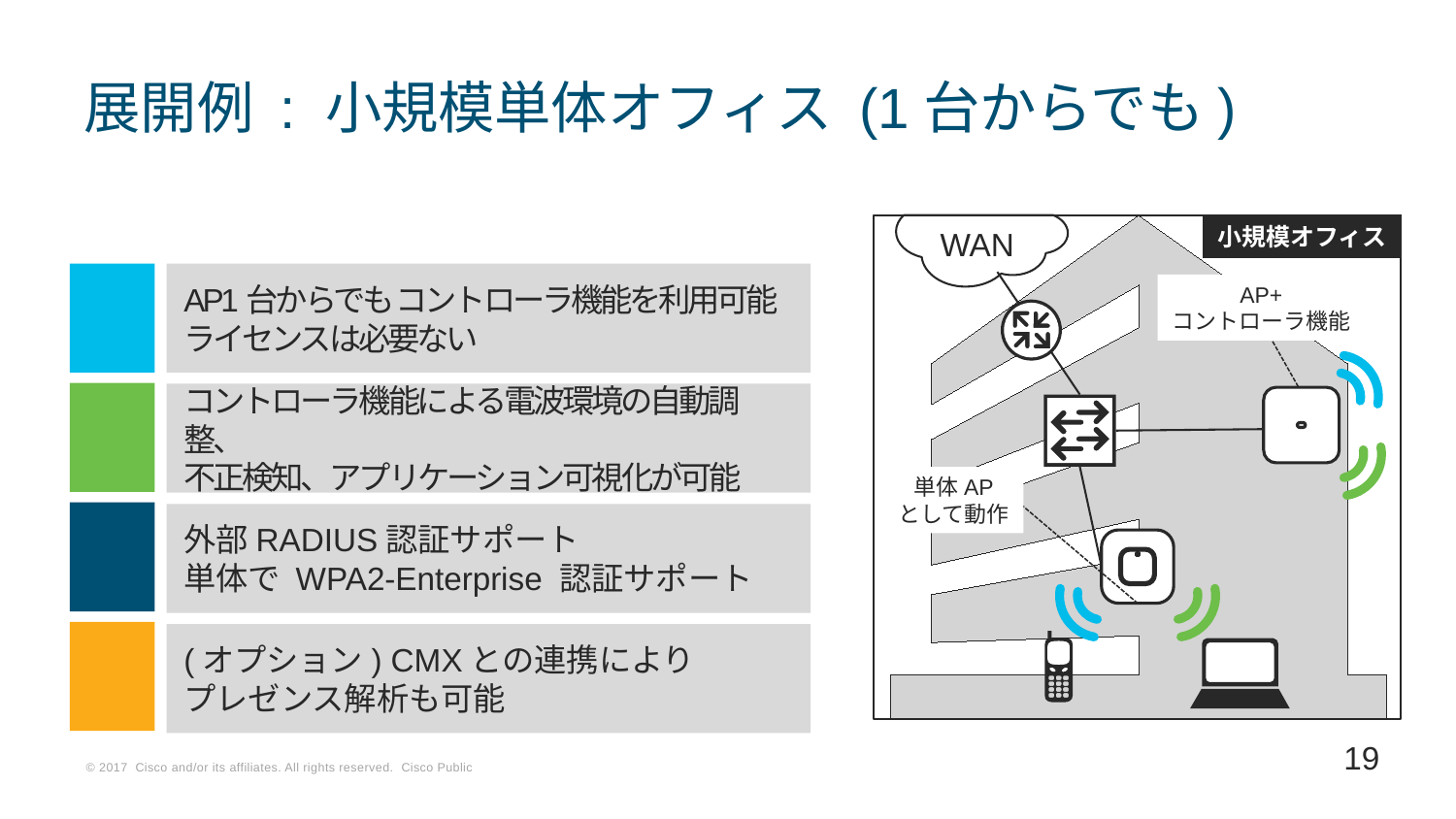

# 展開例 : 小規模単体オフィス (1台からでも)

小規模オフィス

WAN

AP1台からでも コントローラ機能を利用可能
ライセンスは必要ない
AP+
コントローラ機能

コントローラ機能による電波環境の自動調整、
不正検知、アプリケーション可視化が可能

単体AP
として動作

外部RADIUS認証サポート
単体で WPA2-Enterprise 認証サポート

(オプション) CMXとの連携により
プレゼンス解析も可能